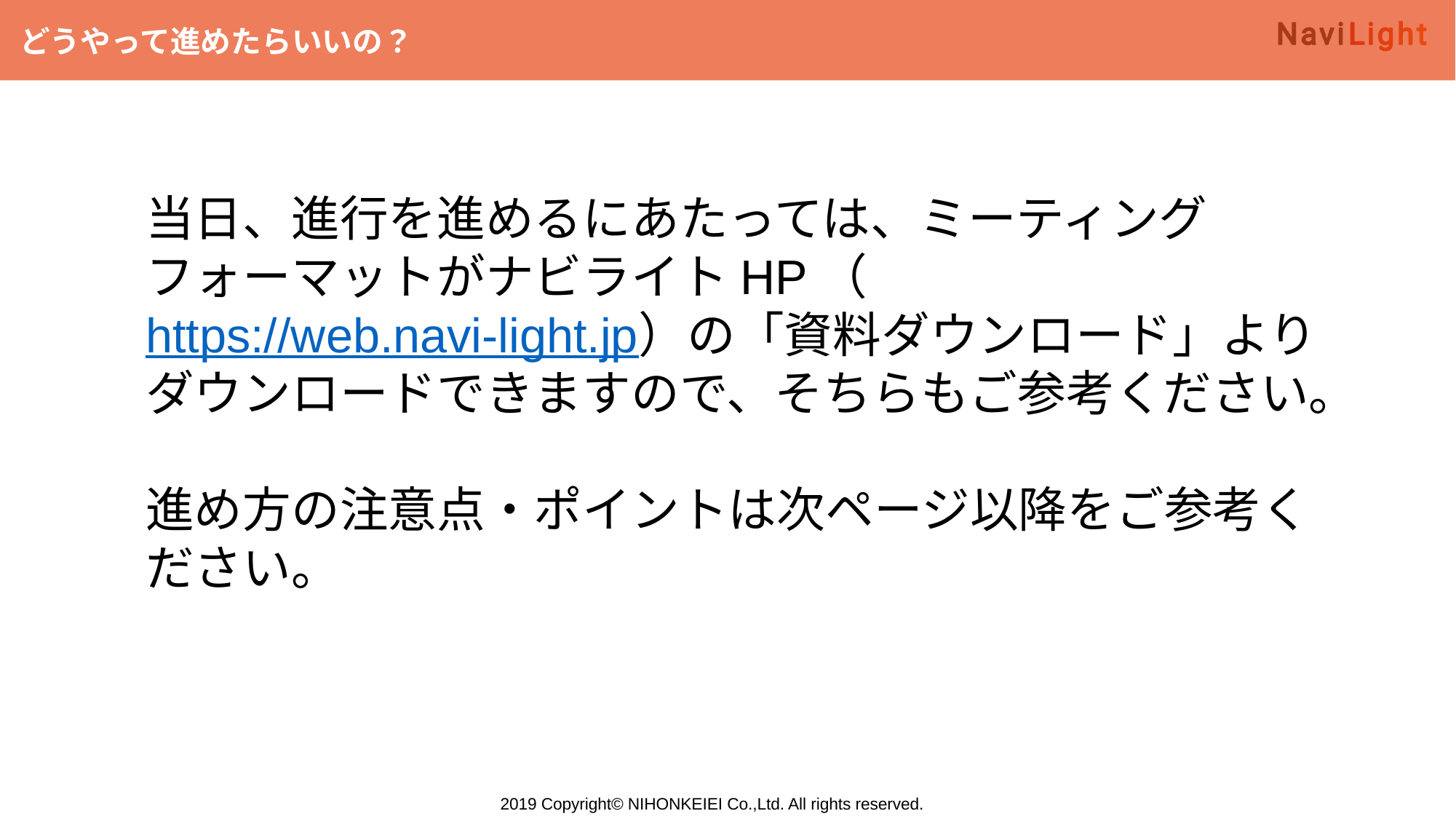

どうやって進めたらいいの？
当日、進行を進めるにあたっては、ミーティングフォーマットがナビライトHP（https://web.navi-light.jp）の「資料ダウンロード」よりダウンロードできますので、そちらもご参考ください。

進め方の注意点・ポイントは次ページ以降をご参考ください。